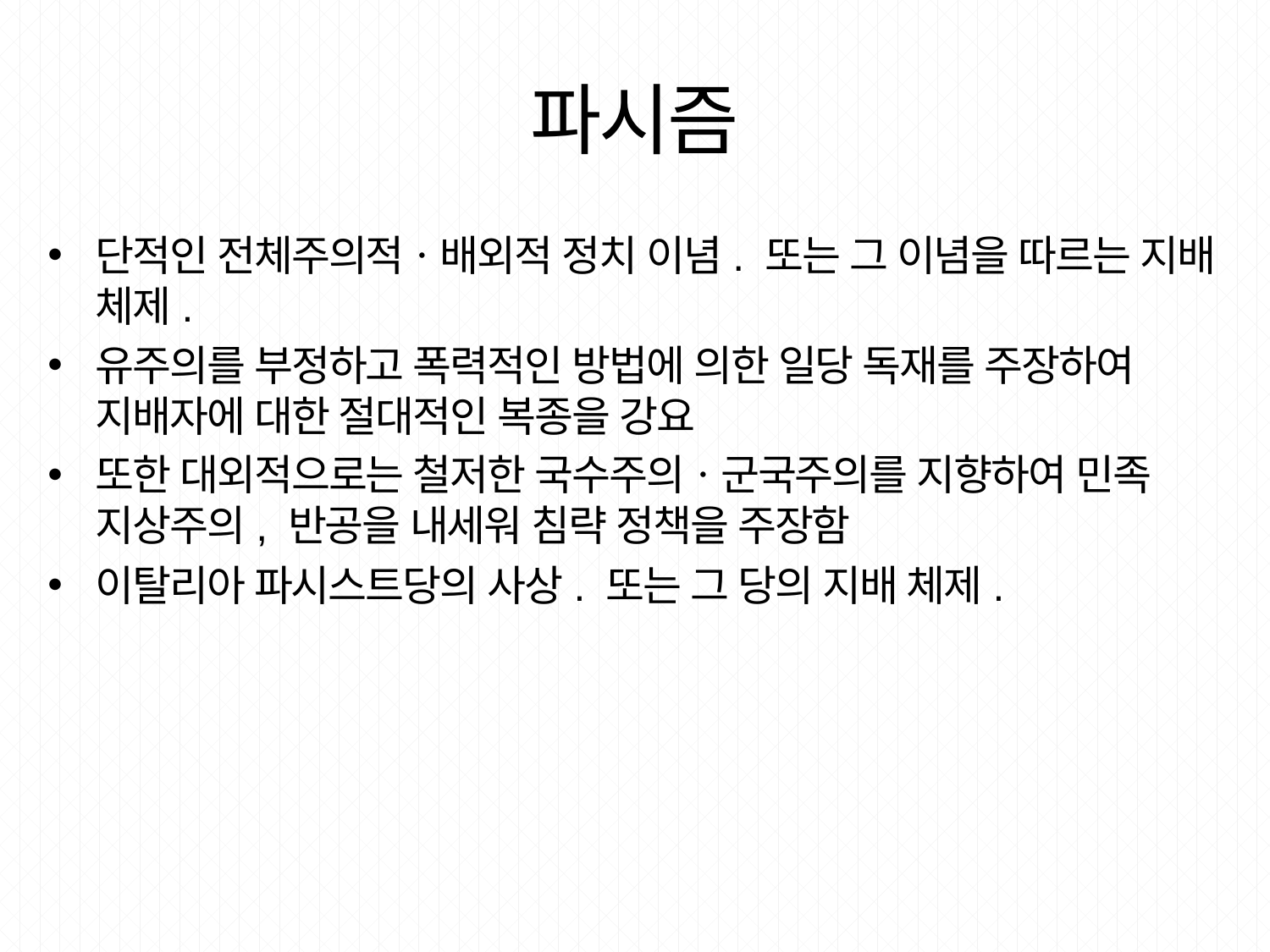

# 파시즘
단적인 전체주의적ㆍ배외적 정치 이념. 또는 그 이념을 따르는 지배 체제.
유주의를 부정하고 폭력적인 방법에 의한 일당 독재를 주장하여 지배자에 대한 절대적인 복종을 강요
또한 대외적으로는 철저한 국수주의ㆍ군국주의를 지향하여 민족 지상주의, 반공을 내세워 침략 정책을 주장함
이탈리아 파시스트당의 사상. 또는 그 당의 지배 체제.